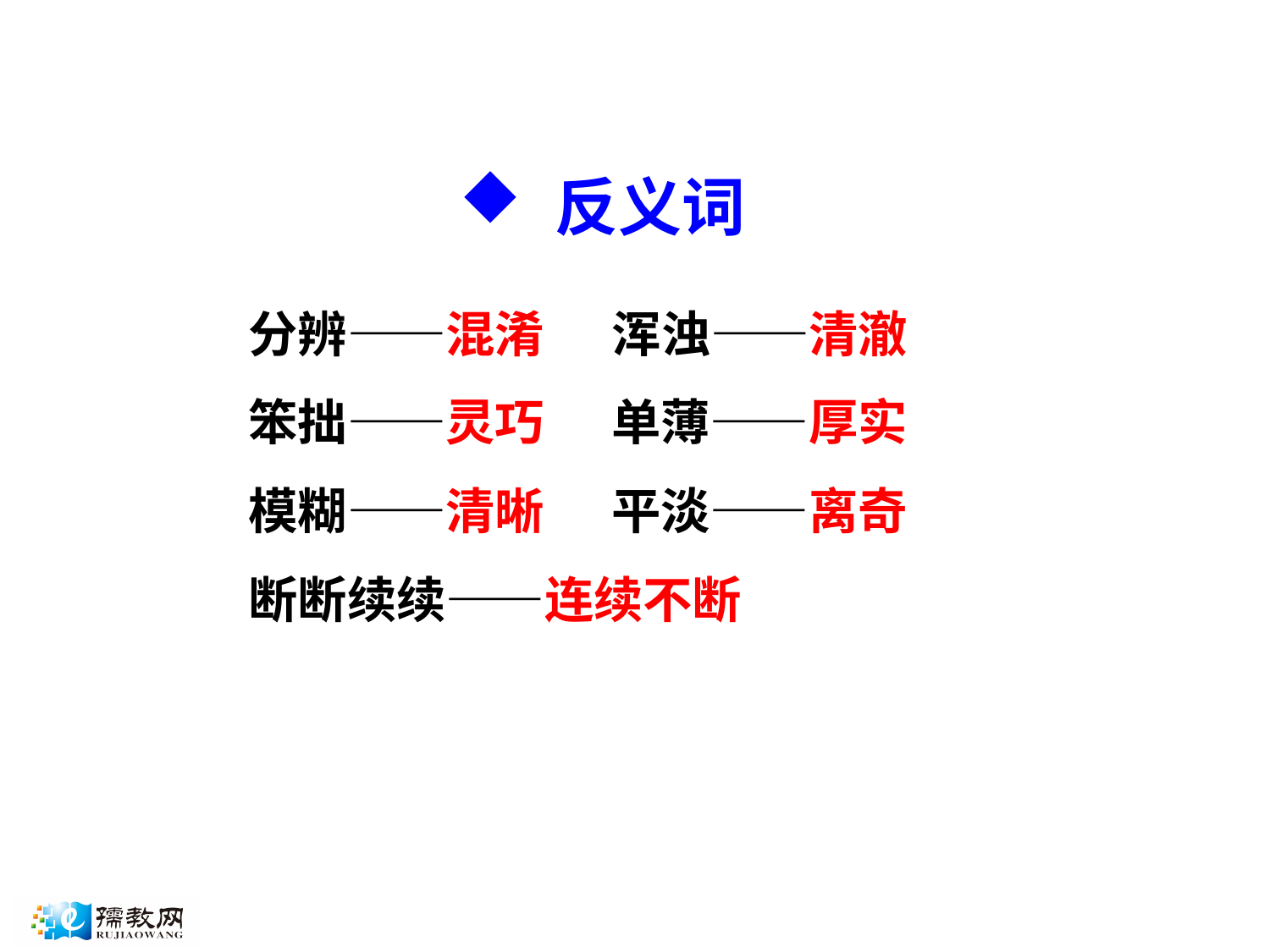

反义词
分辨——混淆      浑浊——清澈
笨拙——灵巧      单薄——厚实
模糊——清晰      平淡——离奇
断断续续——连续不断